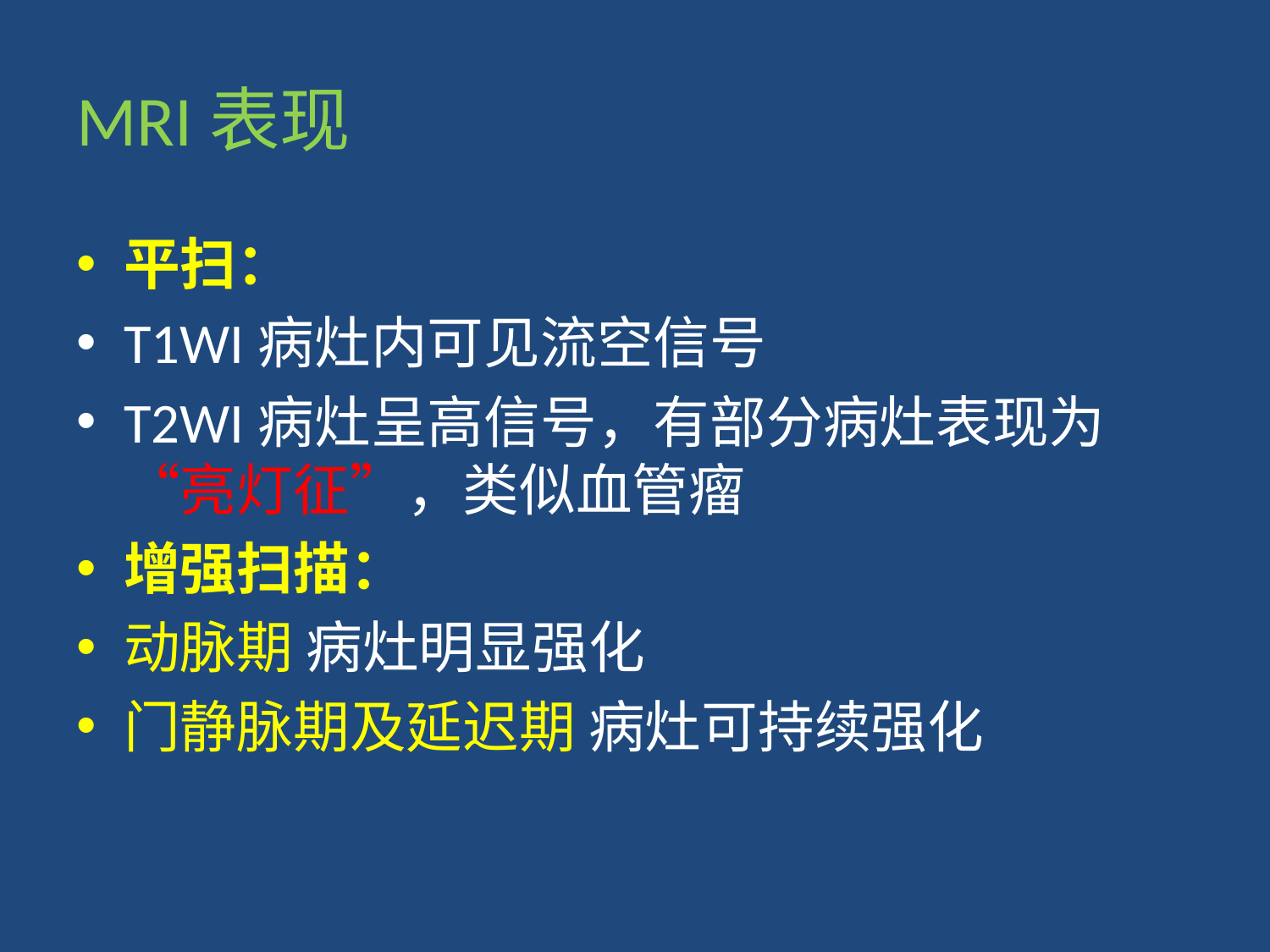

# MRI表现
平扫：
T1WI病灶内可见流空信号
T2WI病灶呈高信号，有部分病灶表现为“亮灯征”，类似血管瘤
增强扫描：
动脉期 病灶明显强化
门静脉期及延迟期 病灶可持续强化